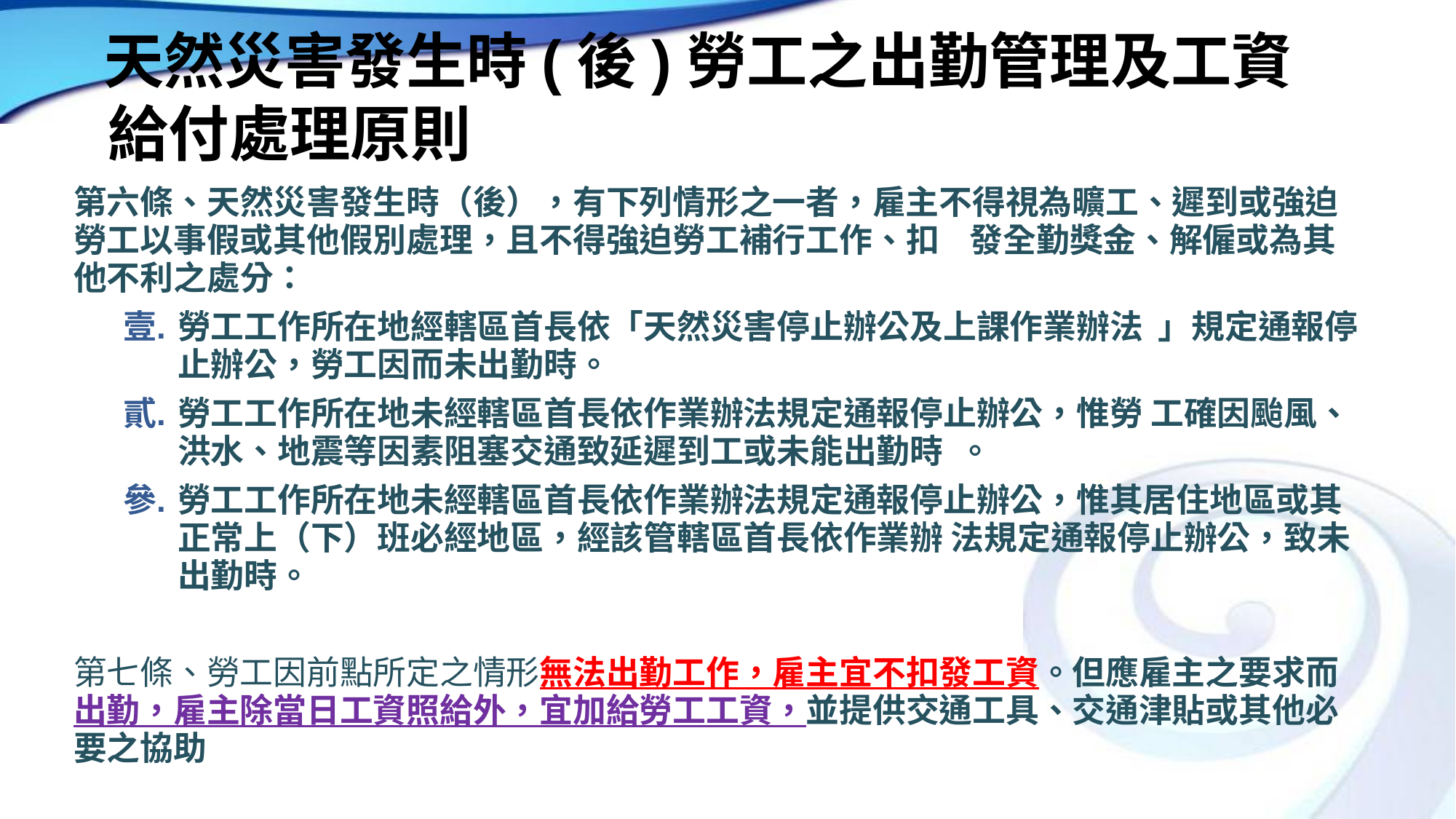

# 天然災害發生時(後)勞工之出勤管理及工資給付處理原則
第六條、天然災害發生時（後），有下列情形之一者，雇主不得視為曠工、遲到或強迫勞工以事假或其他假別處理，且不得強迫勞工補行工作、扣    發全勤獎金、解僱或為其他不利之處分：
勞工工作所在地經轄區首長依「天然災害停止辦公及上課作業辦法  」規定通報停止辦公，勞工因而未出勤時。
勞工工作所在地未經轄區首長依作業辦法規定通報停止辦公，惟勞 工確因颱風、洪水、地震等因素阻塞交通致延遲到工或未能出勤時  。
勞工工作所在地未經轄區首長依作業辦法規定通報停止辦公，惟其居住地區或其正常上（下）班必經地區，經該管轄區首長依作業辦 法規定通報停止辦公，致未出勤時。

第七條、勞工因前點所定之情形無法出勤工作，雇主宜不扣發工資。但應雇主之要求而出勤，雇主除當日工資照給外，宜加給勞工工資，並提供交通工具、交通津貼或其他必要之協助